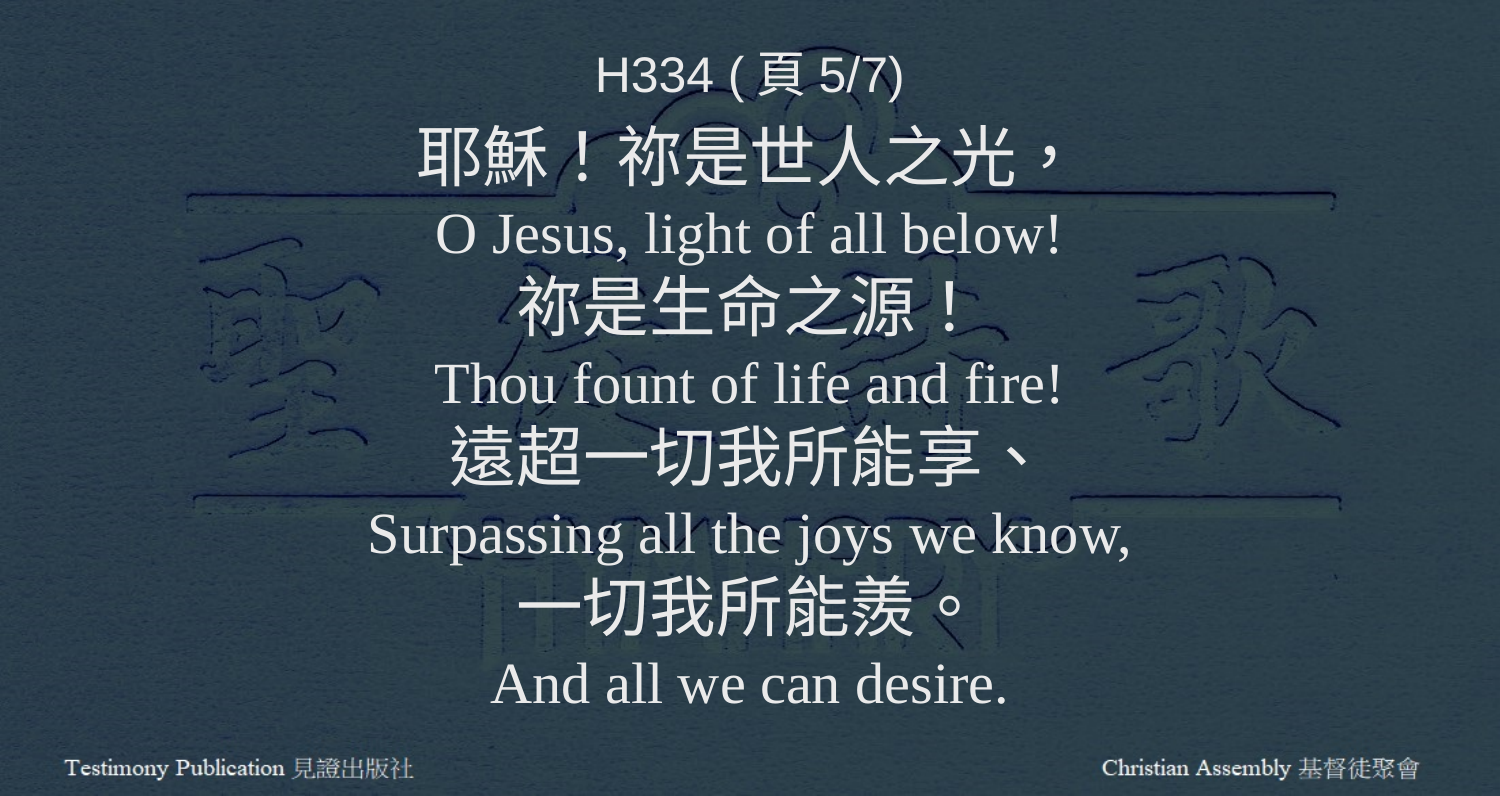

H334 (頁5/7)
耶穌！祢是世人之光，
O Jesus, light of all below!
祢是生命之源！
Thou fount of life and fire!
遠超一切我所能享、
Surpassing all the joys we know,
一切我所能羨。
And all we can desire.